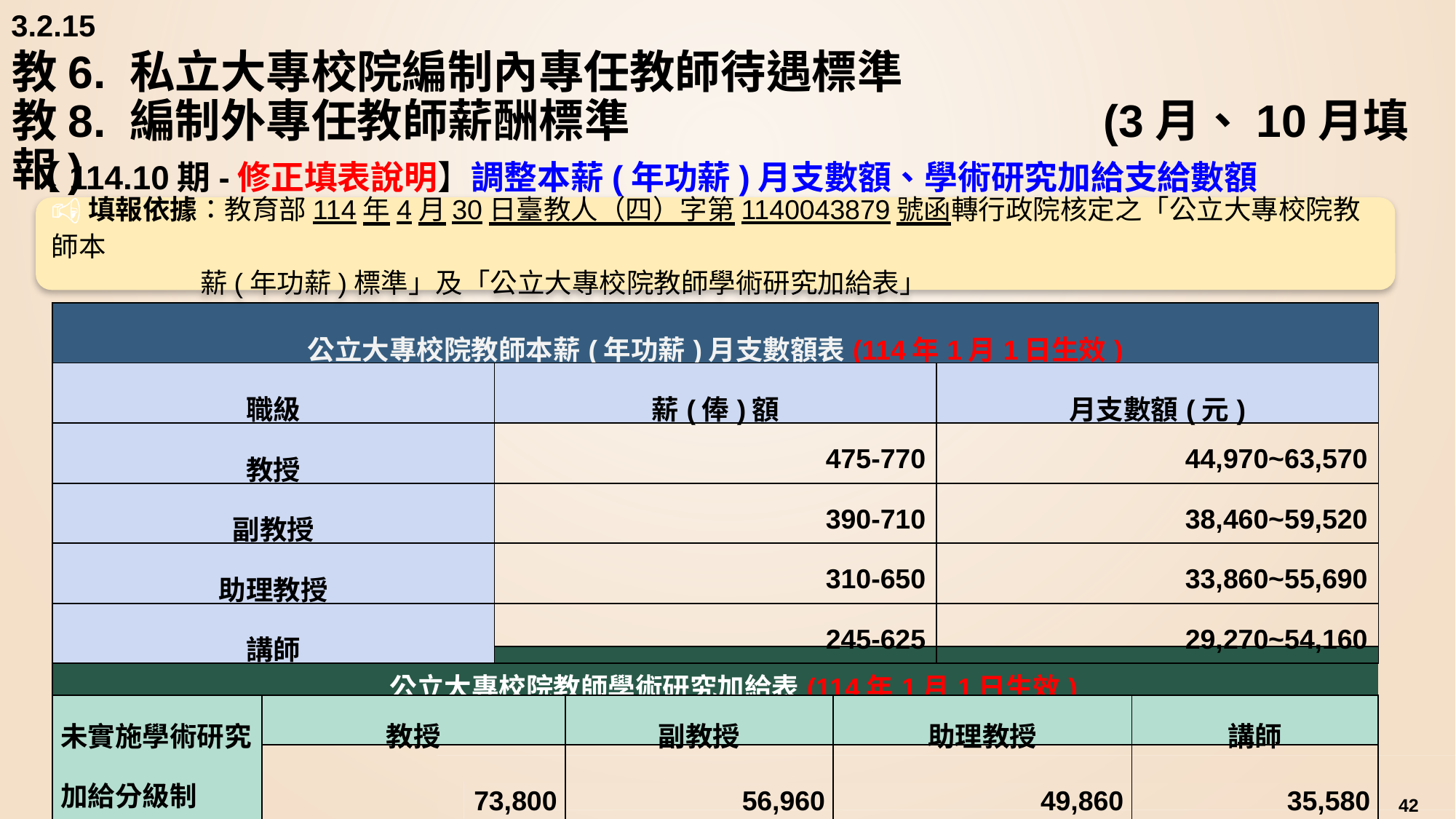

3.2.15
# 教6. 私立大專校院編制內專任教師待遇標準 教8. 編制外專任教師薪酬標準			  		(3月、10月填報)
【114.10期-修正填表說明】調整本薪(年功薪)月支數額、學術研究加給支給數額
📢填報依據：教育部114年4月30日臺教人（四）字第1140043879號函轉行政院核定之「公立大專校院教師本
                       薪(年功薪)標準」及「公立大專校院教師學術研究加給表」
| 公立大專校院教師本薪(年功薪)月支數額表(114年1月1日生效) |  |  |
| --- | --- | --- |
| 職級 | 薪(俸)額 | 月支數額(元) |
| 教授 | 475-770 | 44,970~63,570 |
| 副教授 | 390-710 | 38,460~59,520 |
| 助理教授 | 310-650 | 33,860~55,690 |
| 講師 | 245-625 | 29,270~54,160 |
| 公立大專校院教師學術研究加給表(114年1月1日生效) | 公立大專校院教師學術研究加給表(114年1月1日生效) |  |  |  |
| --- | --- | --- | --- | --- |
| 未實施學術研究加給分級制(元) | 教授 | 副教授 | 助理教授 | 講師 |
|  | 73,800 | 56,960 | 49,860 | 35,580 |